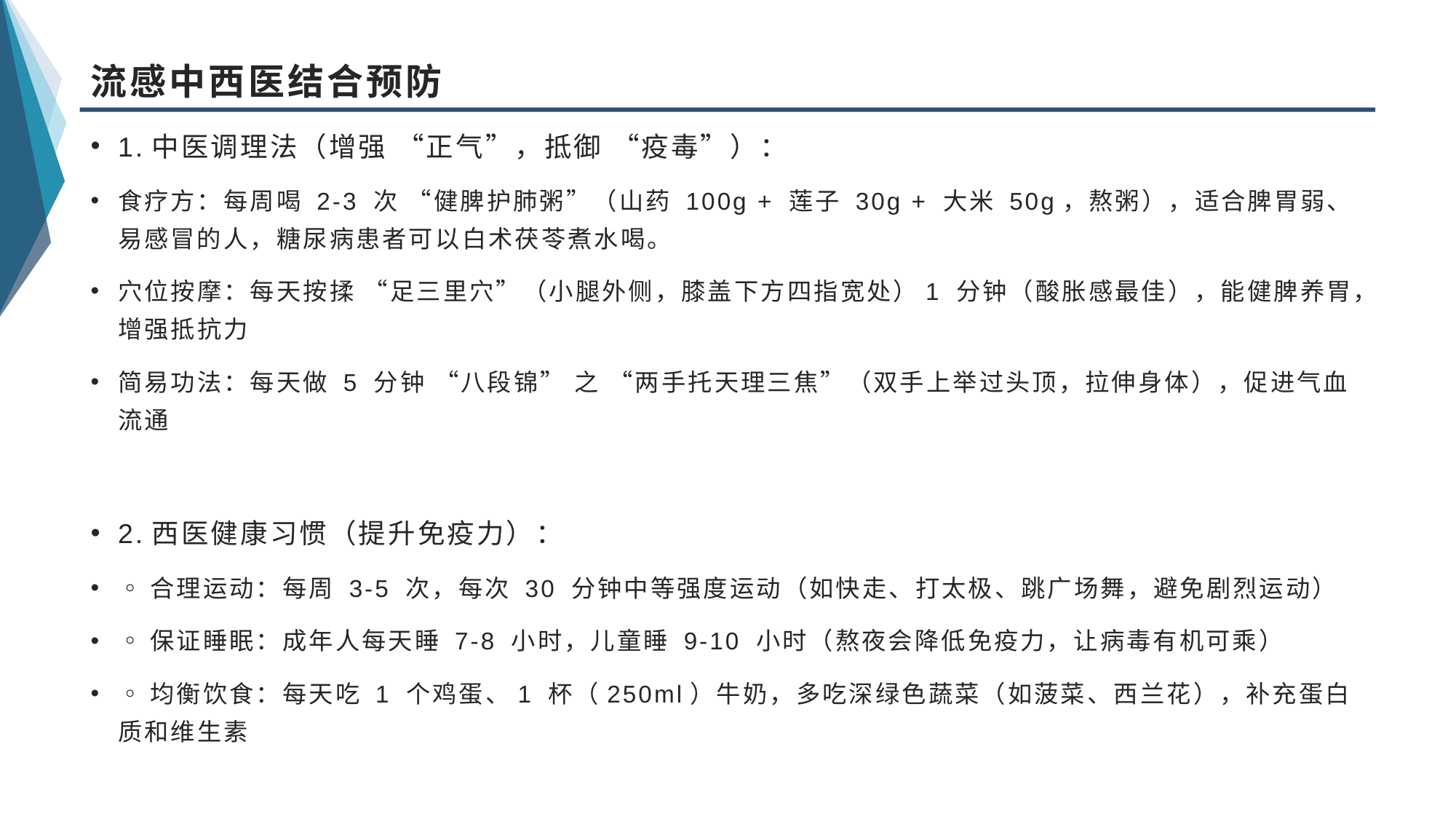

# 流感中西医结合预防
1.中医调理法（增强 “正气”，抵御 “疫毒”）：
食疗方：每周喝 2-3 次 “健脾护肺粥”（山药 100g + 莲子 30g + 大米 50g，熬粥），适合脾胃弱、易感冒的人，糖尿病患者可以白术茯苓煮水喝。
穴位按摩：每天按揉 “足三里穴”（小腿外侧，膝盖下方四指宽处）1 分钟（酸胀感最佳），能健脾养胃，增强抵抗力
简易功法：每天做 5 分钟 “八段锦” 之 “两手托天理三焦”（双手上举过头顶，拉伸身体），促进气血流通

2.西医健康习惯（提升免疫力）：
◦合理运动：每周 3-5 次，每次 30 分钟中等强度运动（如快走、打太极、跳广场舞，避免剧烈运动）
◦保证睡眠：成年人每天睡 7-8 小时，儿童睡 9-10 小时（熬夜会降低免疫力，让病毒有机可乘）
◦均衡饮食：每天吃 1 个鸡蛋、1 杯（250ml）牛奶，多吃深绿色蔬菜（如菠菜、西兰花），补充蛋白质和维生素

9